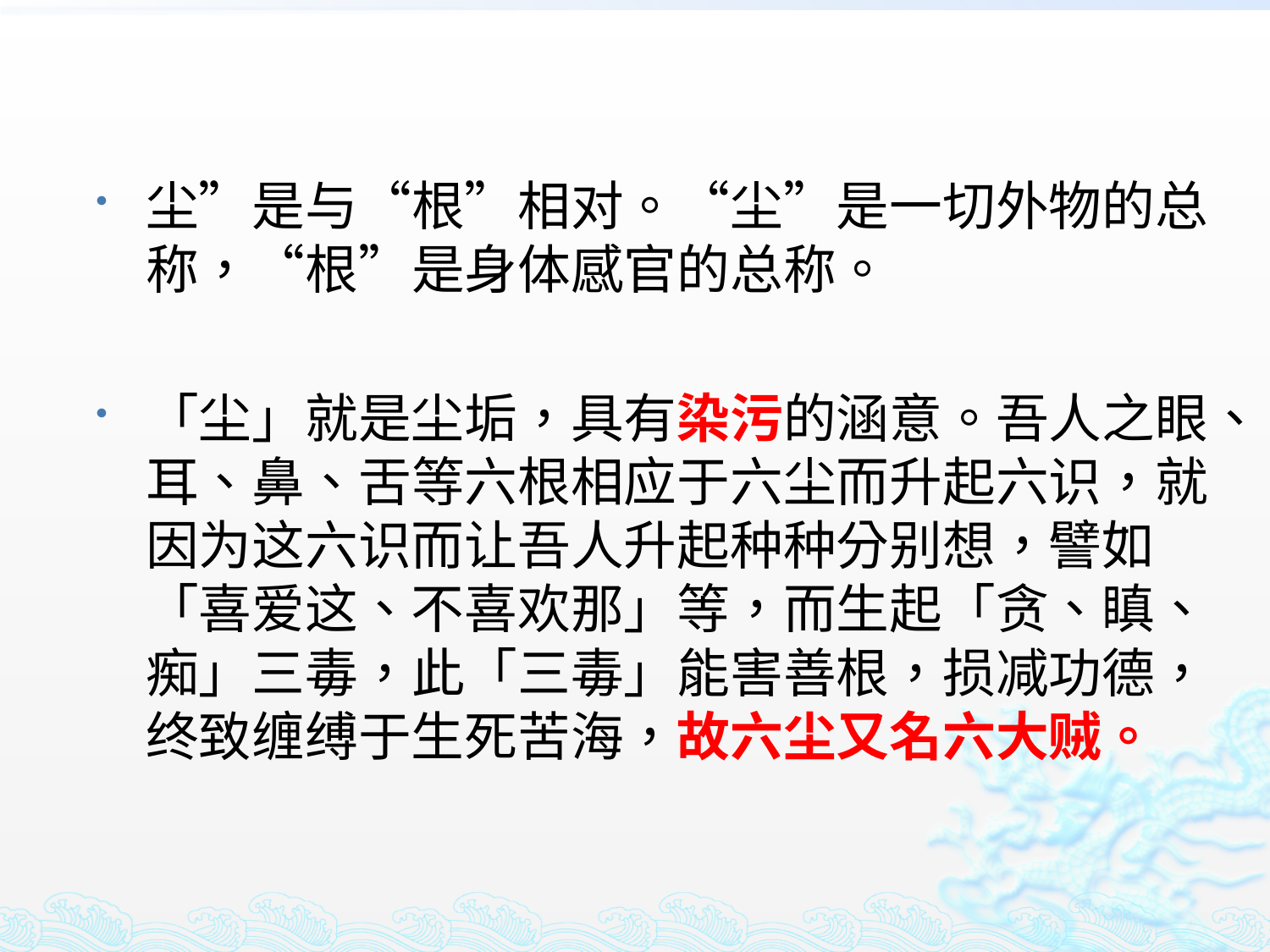

尘”是与“根”相对。“尘”是一切外物的总称，“根”是身体感官的总称。

「尘」就是尘垢，具有染污的涵意。吾人之眼、耳、鼻、舌等六根相应于六尘而升起六识，就因为这六识而让吾人升起种种分别想，譬如「喜爱这、不喜欢那」等，而生起「贪、瞋、痴」三毒，此「三毒」能害善根，损减功德，终致缠缚于生死苦海，故六尘又名六大贼。